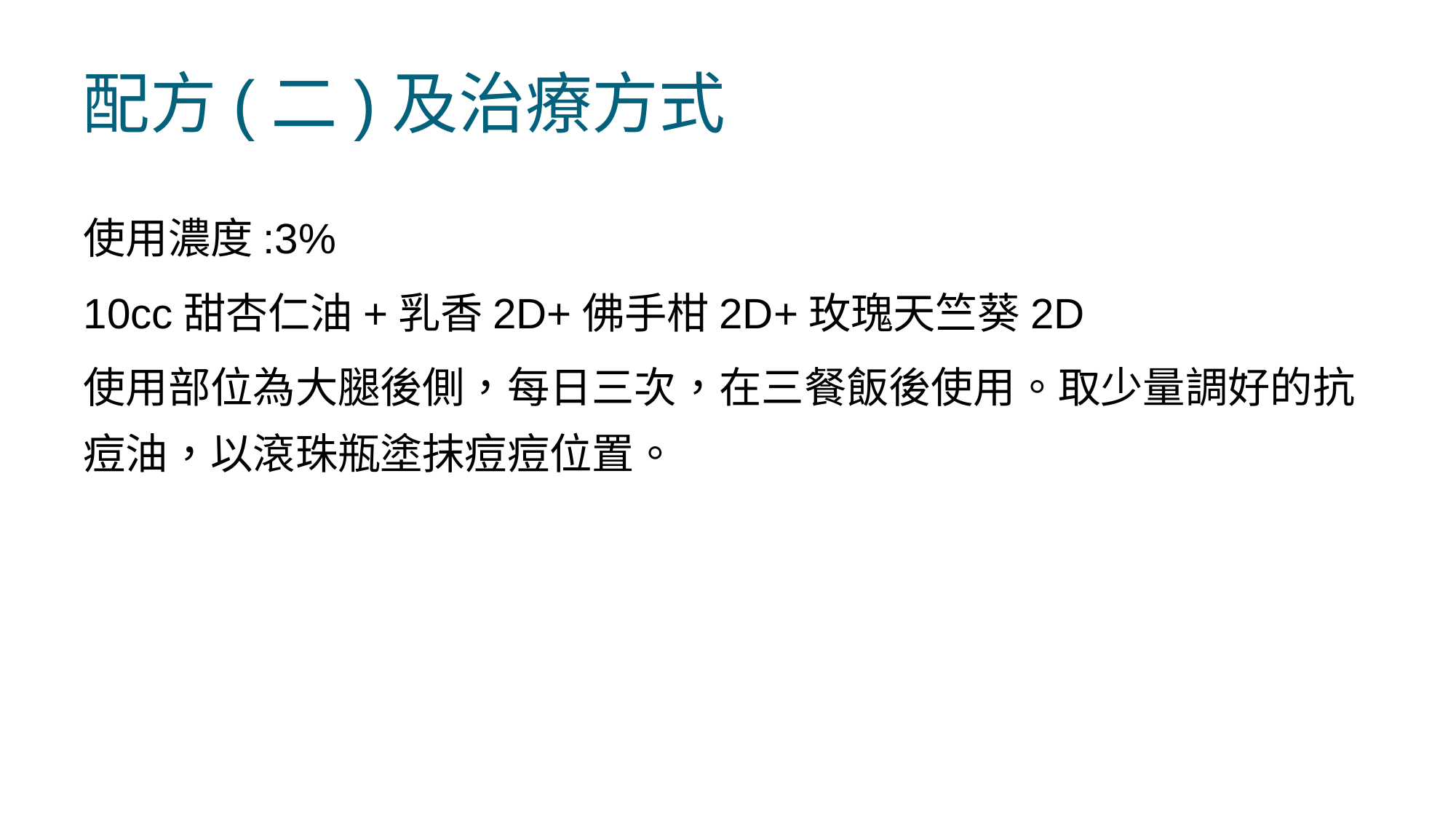

# 配方(二)及治療方式
使用濃度:3%
10cc甜杏仁油+乳香2D+佛手柑2D+玫瑰天竺葵2D
使用部位為大腿後側，每日三次，在三餐飯後使用。取少量調好的抗痘油，以滾珠瓶塗抹痘痘位置。